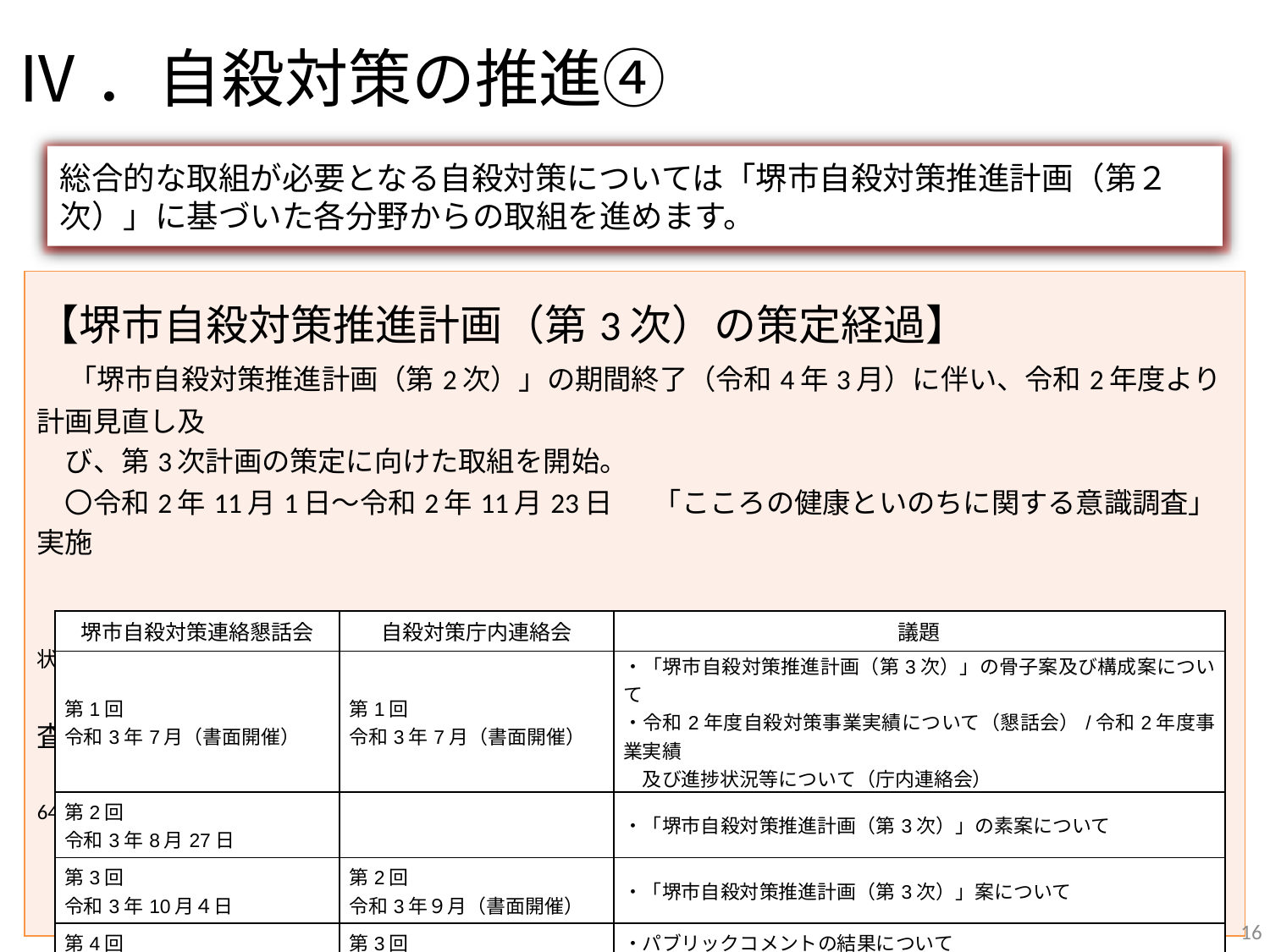

# Ⅳ．自殺対策の推進④
総合的な取組が必要となる自殺対策については「堺市自殺対策推進計画（第２次）」に基づいた各分野からの取組を進めます。
| 【堺市自殺対策推進計画（第3次）の策定経過】 　「堺市自殺対策推進計画（第2次）」の期間終了（令和4年3月）に伴い、令和2年度より計画見直し及 　び、第3次計画の策定に向けた取組を開始。 　〇令和2年11月1日～令和2年11月23日 　「こころの健康といのちに関する意識調査」実施　　　　　　　　　　　　　　　　　　　　　　　　　　　　　　　　　　　　　　　　　　　　　　　　　　　　　　　　 　　　　　　　　　　　　　　　　　　　　　　　　　　　　　　　対象：15歳以上の市民5,000人　　回答状況：2234通（有効回答率44.7％） 　〇令和2年11月24日～令和2年12月31日　「救急告示病院における自殺未遂者の実態調査」実施 　　　　　　　　　　　　　　　　　　　　　　　　　　 　 回収状況：25か所中16か所回答（回収率64％、有効回答率64％） 〇令和3年12月16日～令和4年1月18日　「パブリックコメント」実施 |
| --- |
| 堺市自殺対策連絡懇話会 | 自殺対策庁内連絡会 | 議題 |
| --- | --- | --- |
| 第1回 令和3年7月（書面開催） | 第1回 令和3年7月（書面開催） | ・「堺市自殺対策推進計画（第3次）」の骨子案及び構成案について ・令和2年度自殺対策事業実績について（懇話会）/令和2年度事業実績　 　及び進捗状況等について（庁内連絡会） |
| 第2回　 令和3年8月27日 |  | ・「堺市自殺対策推進計画（第3次）」の素案について |
| 第3回 令和3年10月４日 | 第2回 令和3年９月（書面開催） | ・「堺市自殺対策推進計画（第3次）」案について |
| 第4回 令和4年2月17日(予定) | 第3回 令和4年2月10日（予定） | ・パブリックコメントの結果について ・「堺市自殺対策推進計画（第3次）」案について |
16